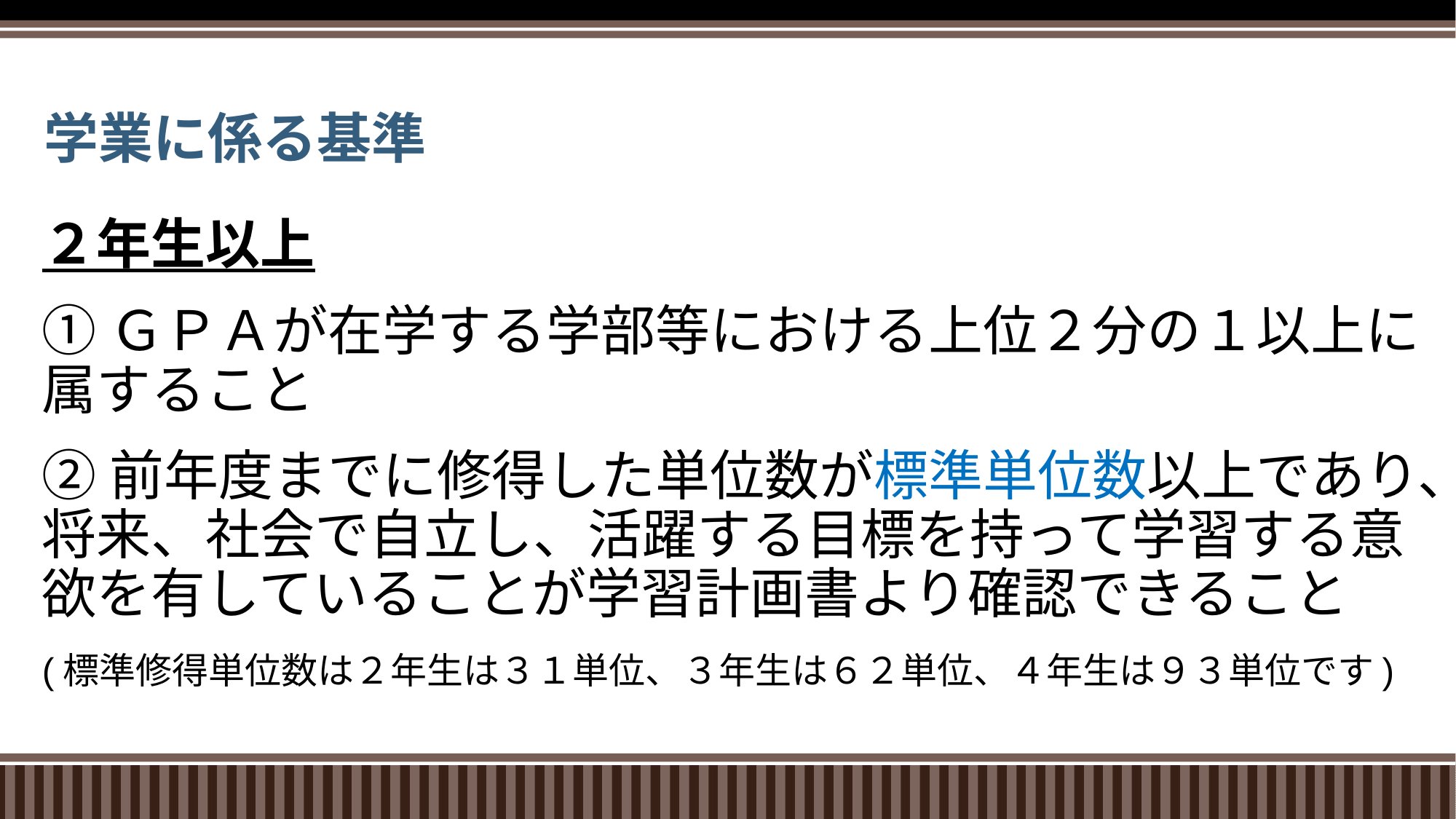

# 学業に係る基準
２年生以上
①ＧＰＡが在学する学部等における上位２分の１以上に属すること
②前年度までに修得した単位数が標準単位数以上であり、将来、社会で自立し、活躍する目標を持って学習する意欲を有していることが学習計画書より確認できること
(標準修得単位数は２年生は３１単位、３年生は６２単位、４年生は９３単位です)